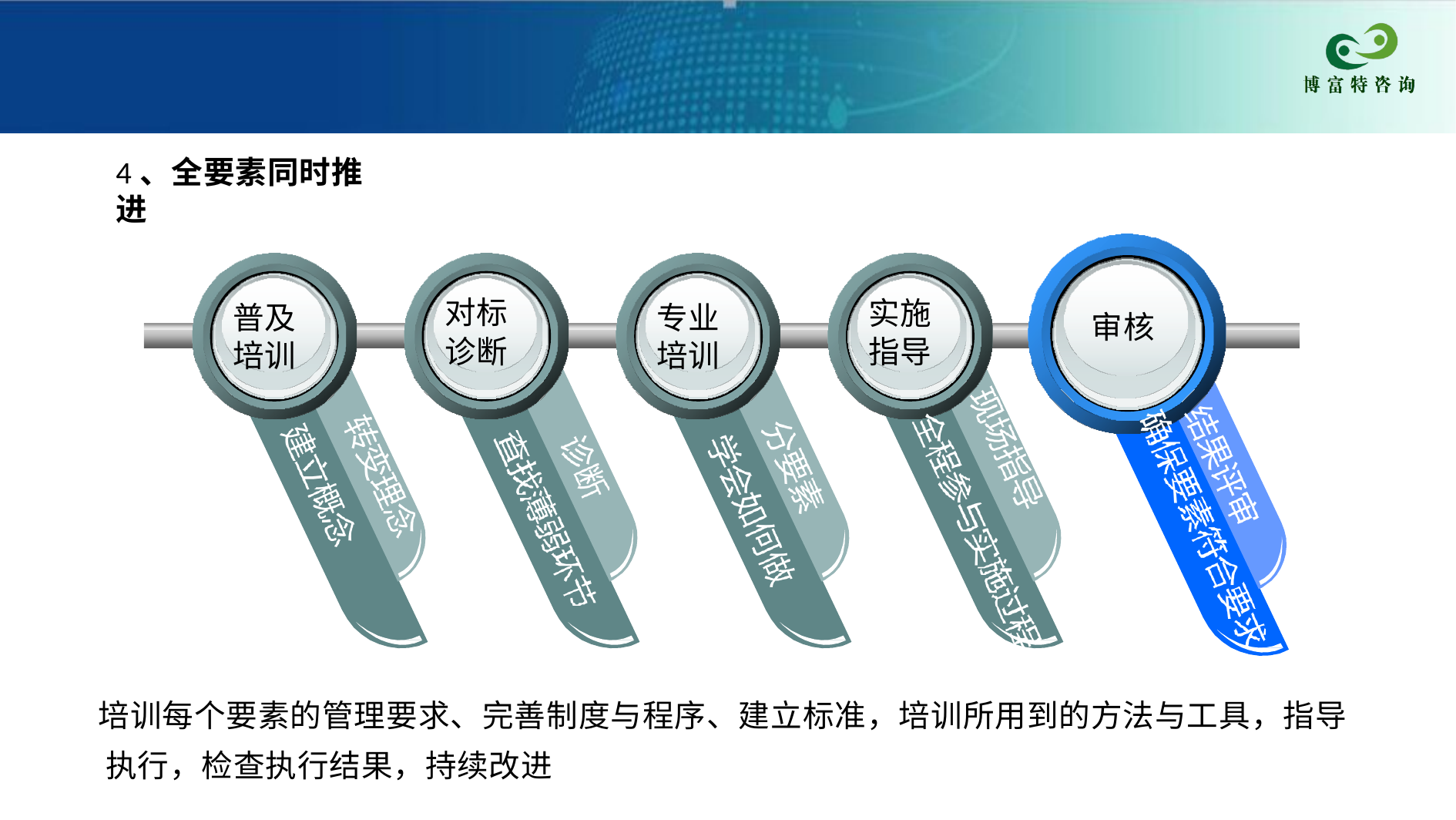

4、全要素同时推进

对标
实施
普及
专业
审核

诊断
指导
培训
培训

培训每个要素的管理要求、完善制度与程序、建立标准，培训所用到的方法与工具，指导  执行，检查执行结果，持续改进